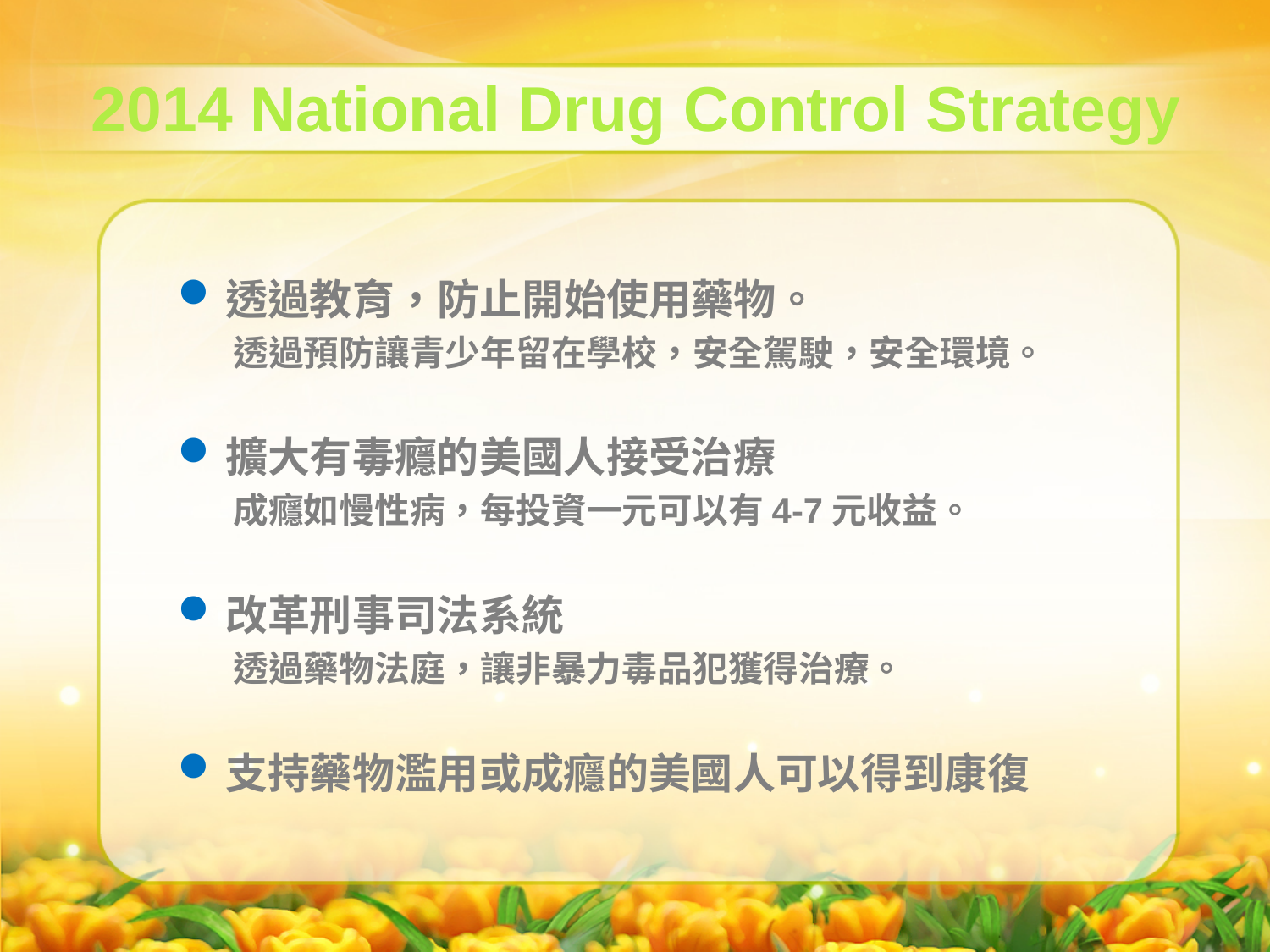

2014 National Drug Control Strategy
透過教育，防止開始使用藥物。
透過預防讓青少年留在學校，安全駕駛，安全環境。

擴大有毒癮的美國人接受治療
成癮如慢性病，每投資一元可以有4-7元收益。

改革刑事司法系統
透過藥物法庭，讓非暴力毒品犯獲得治療。

支持藥物濫用或成癮的美國人可以得到康復